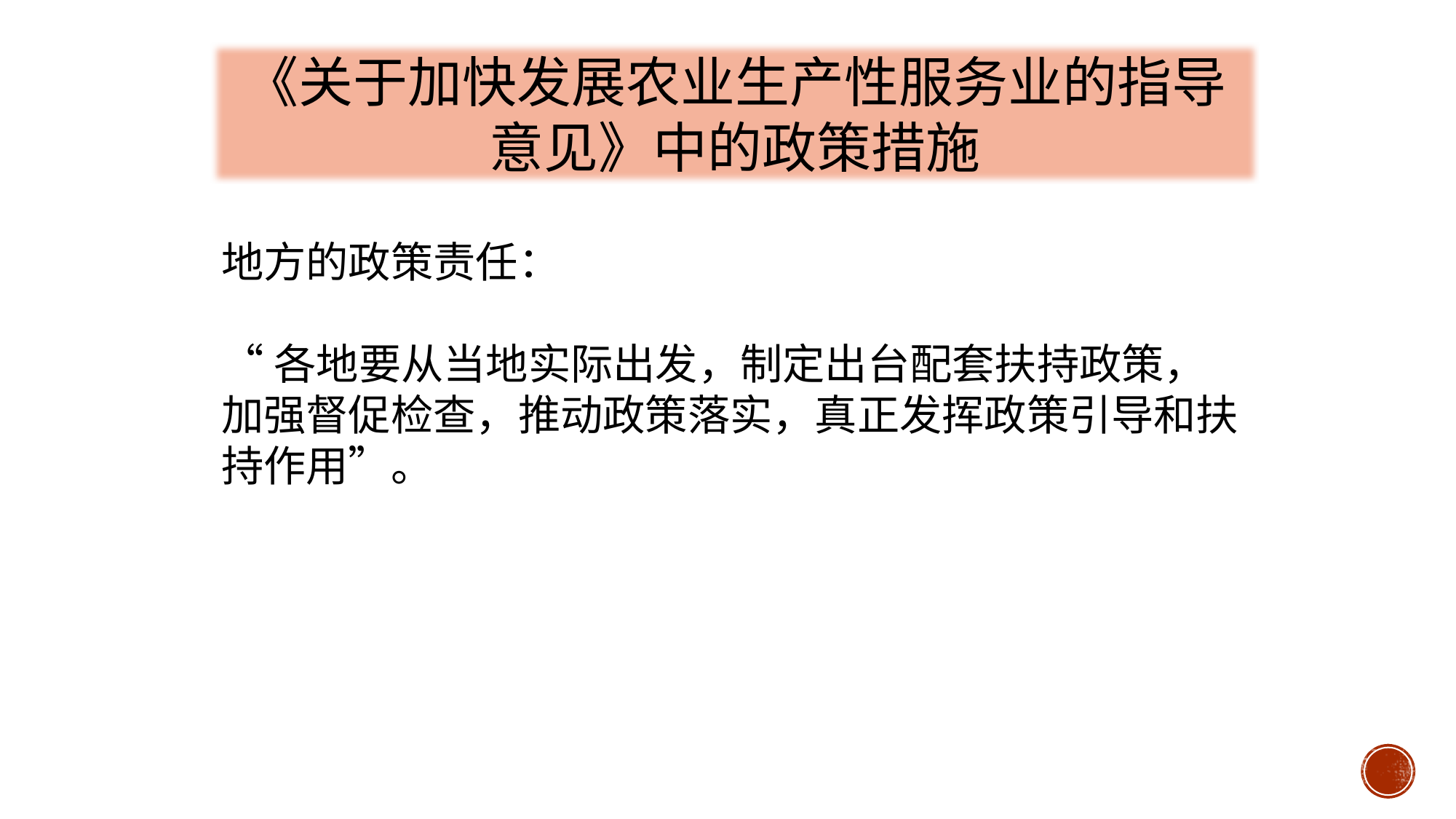

《关于加快发展农业生产性服务业的指导意见》中的政策措施
地方的政策责任：

“各地要从当地实际出发，制定出台配套扶持政策，加强督促检查，推动政策落实，真正发挥政策引导和扶持作用”。